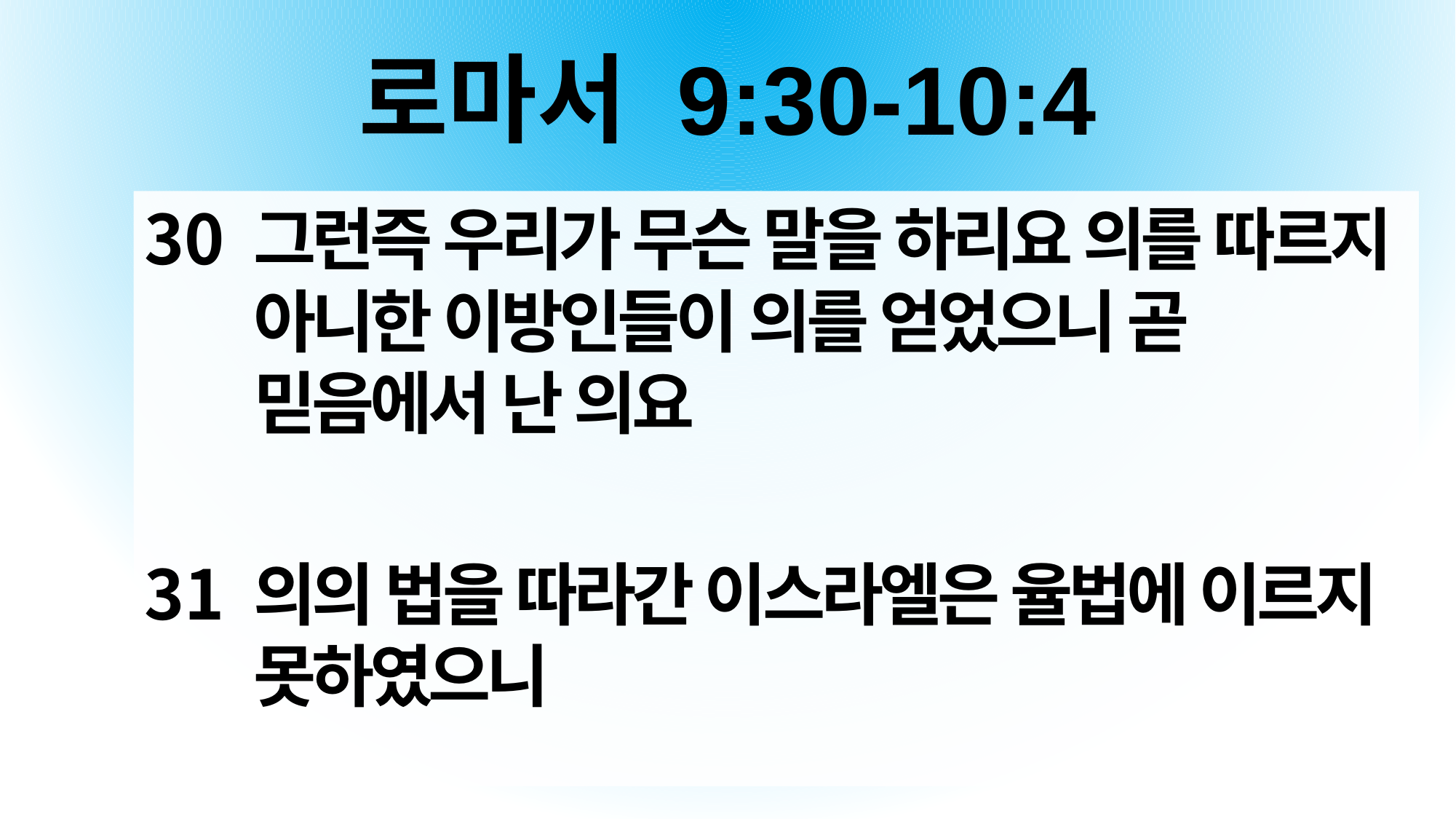

# 로마서 9:30-10:4
그런즉 우리가 무슨 말을 하리요 의를 따르지 아니한 이방인들이 의를 얻었으니 곧 믿음에서 난 의요

의의 법을 따라간 이스라엘은 율법에 이르지 못하였으니